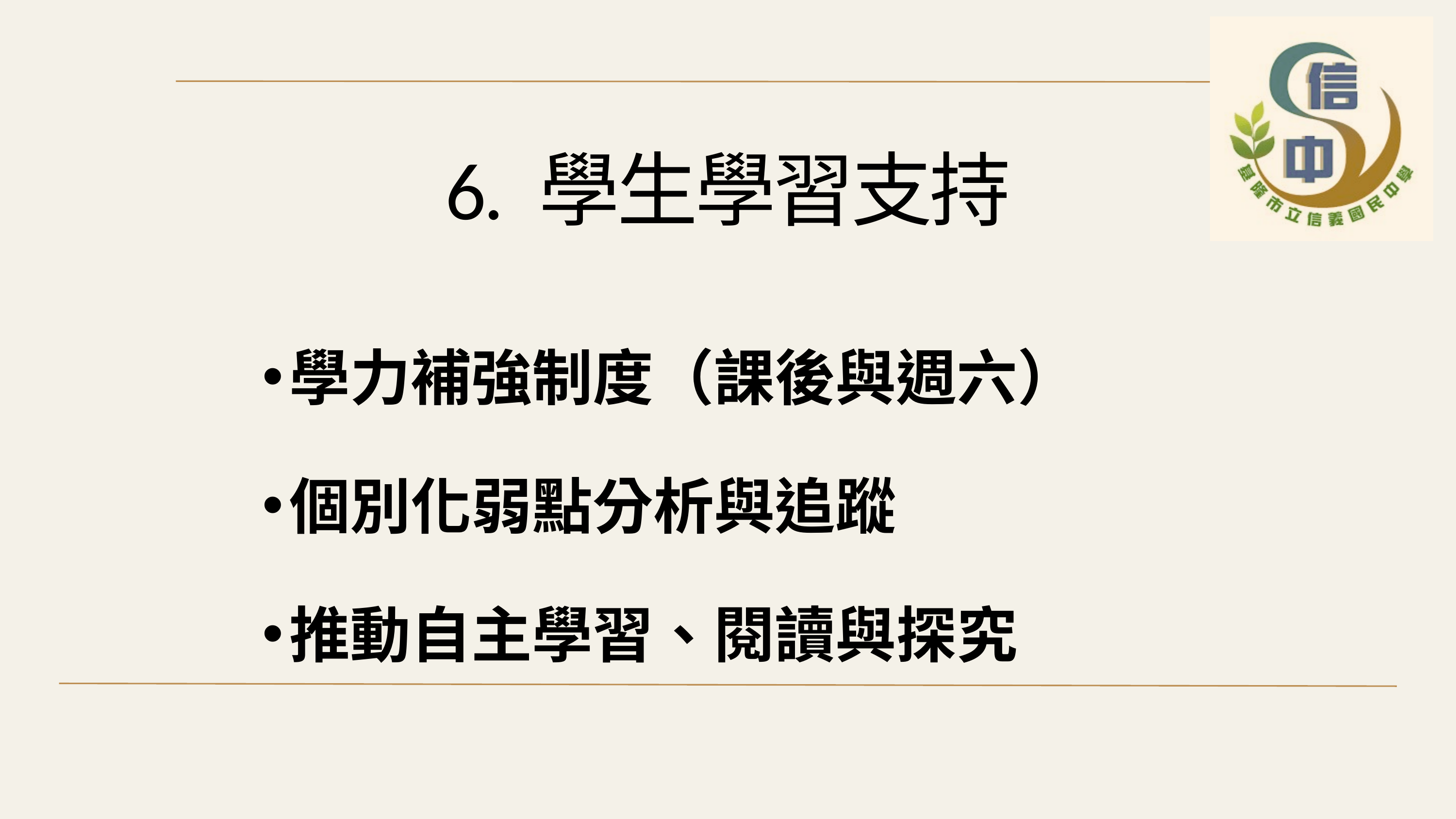

6. 學生學習支持

學力補強制度（課後與週六）
個別化弱點分析與追蹤
推動自主學習、閱讀與探究